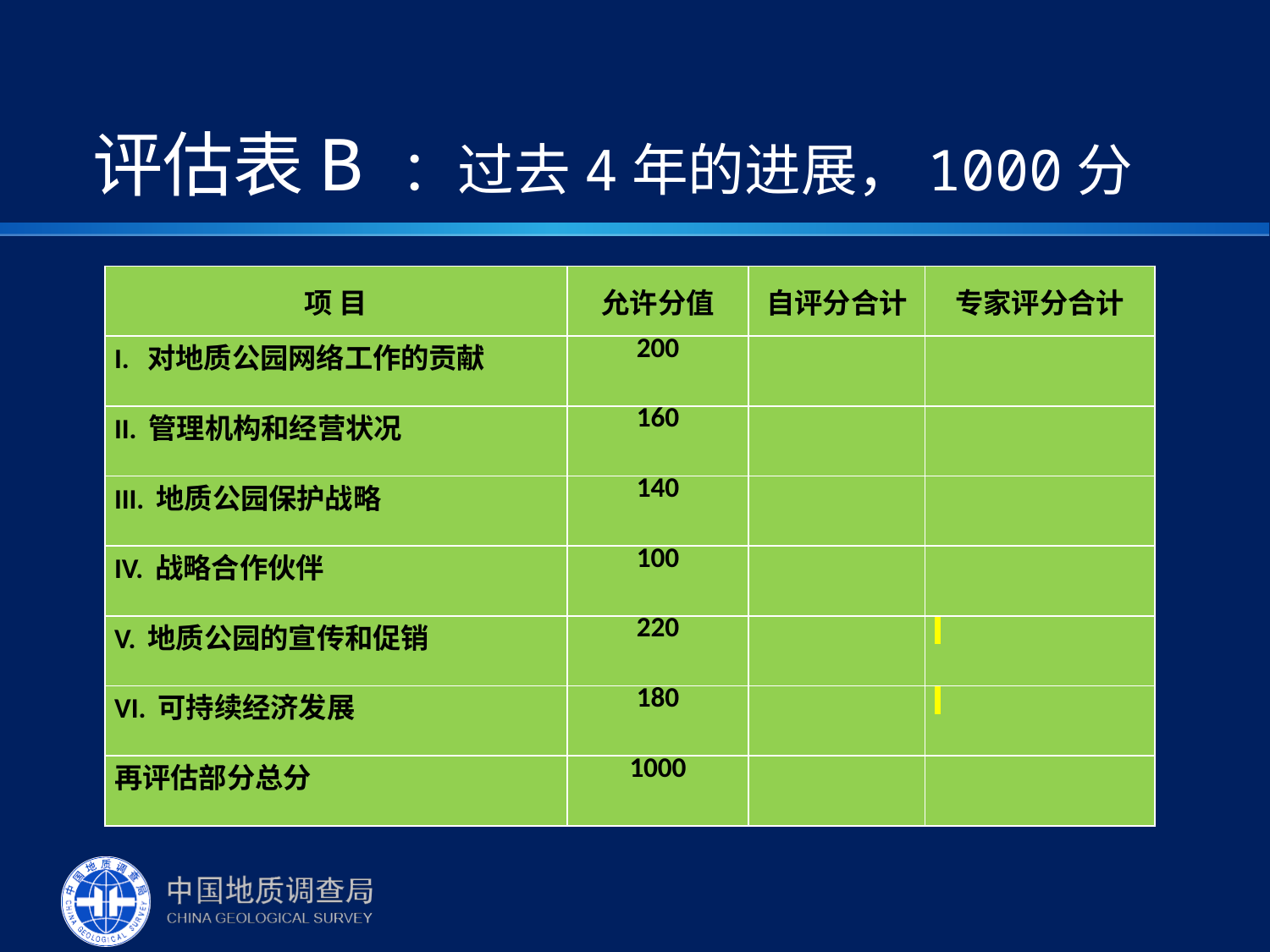

# 评估表B ：过去4年的进展，1000分
| 项 目 | 允许分值 | 自评分合计 | 专家评分合计 |
| --- | --- | --- | --- |
| I. 对地质公园网络工作的贡献 | 200 |  |  |
| II. 管理机构和经营状况 | 160 |  |  |
| III. 地质公园保护战略 | 140 |  |  |
| IV. 战略合作伙伴 | 100 |  |  |
| V. 地质公园的宣传和促销 | 220 |  |  |
| VI. 可持续经济发展 | 180 |  |  |
| 再评估部分总分 | 1000 |  |  |